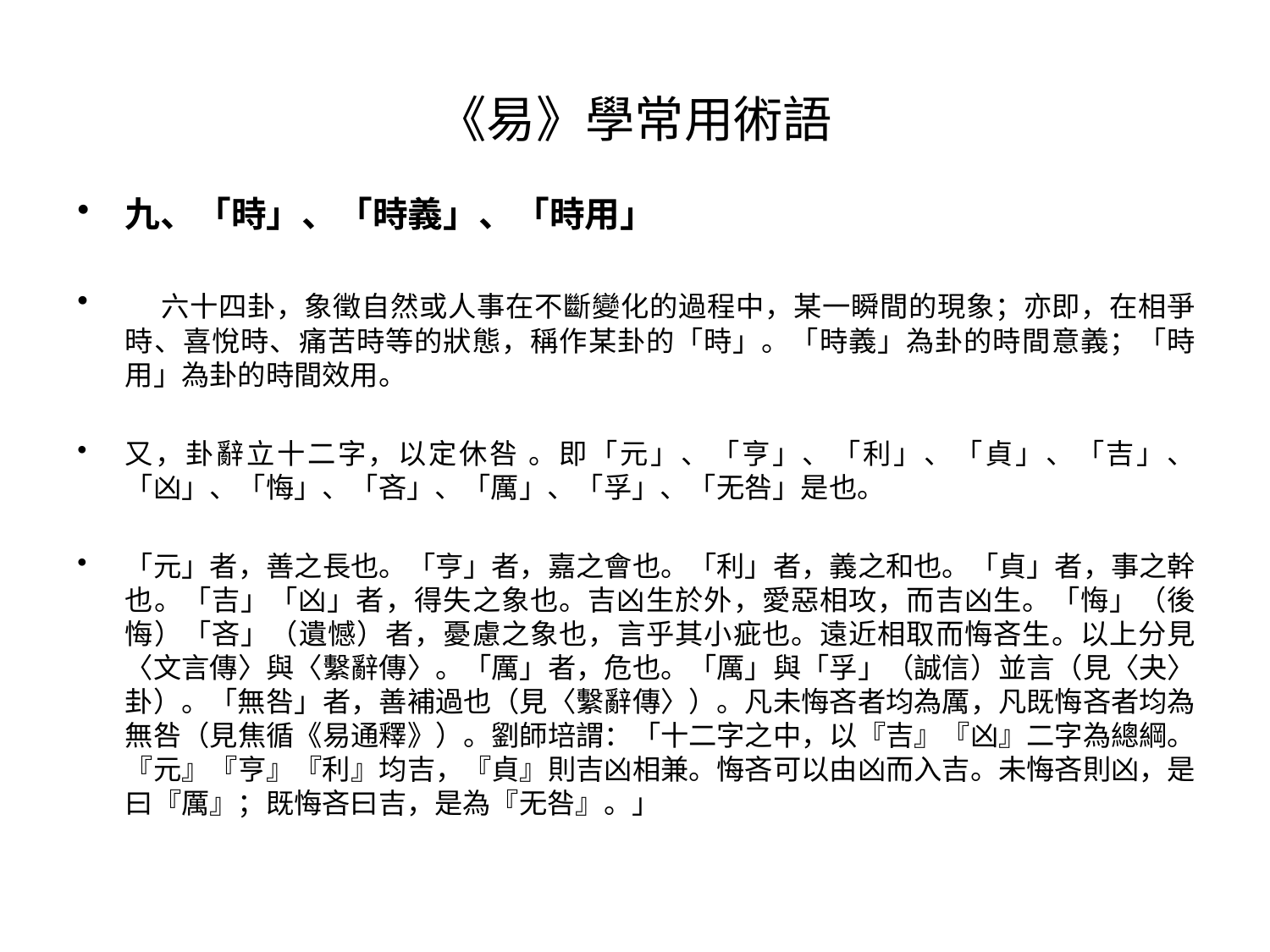

# 《易》學常用術語
九、「時」、「時義」、「時用」

    六十四卦，象徵自然或人事在不斷變化的過程中，某一瞬間的現象；亦即，在相爭時、喜悅時、痛苦時等的狀態，稱作某卦的「時」。「時義」為卦的時間意義；「時用」為卦的時間效用。

又，卦辭立十二字，以定休咎 。即「元」、「亨」、「利」、「貞」、「吉」、「凶」、「悔」、「吝」、「厲」、「孚」、「无咎」是也。

「元」者，善之長也。「亨」者，嘉之會也。「利」者，義之和也。「貞」者，事之幹也。「吉」「凶」者，得失之象也。吉凶生於外，愛惡相攻，而吉凶生。「悔」（後悔）「吝」（遺憾）者，憂慮之象也，言乎其小疵也。遠近相取而悔吝生。以上分見〈文言傳〉與〈繫辭傳〉。「厲」者，危也。「厲」與「孚」（誠信）並言（見〈夬〉卦）。「無咎」者，善補過也（見〈繫辭傳〉）。凡未悔吝者均為厲，凡既悔吝者均為無咎（見焦循《易通釋》）。劉師培謂：「十二字之中，以『吉』『凶』二字為總綱。『元』『亨』『利』均吉，『貞』則吉凶相兼。悔吝可以由凶而入吉。未悔吝則凶，是曰『厲』；既悔吝曰吉，是為『无咎』。」